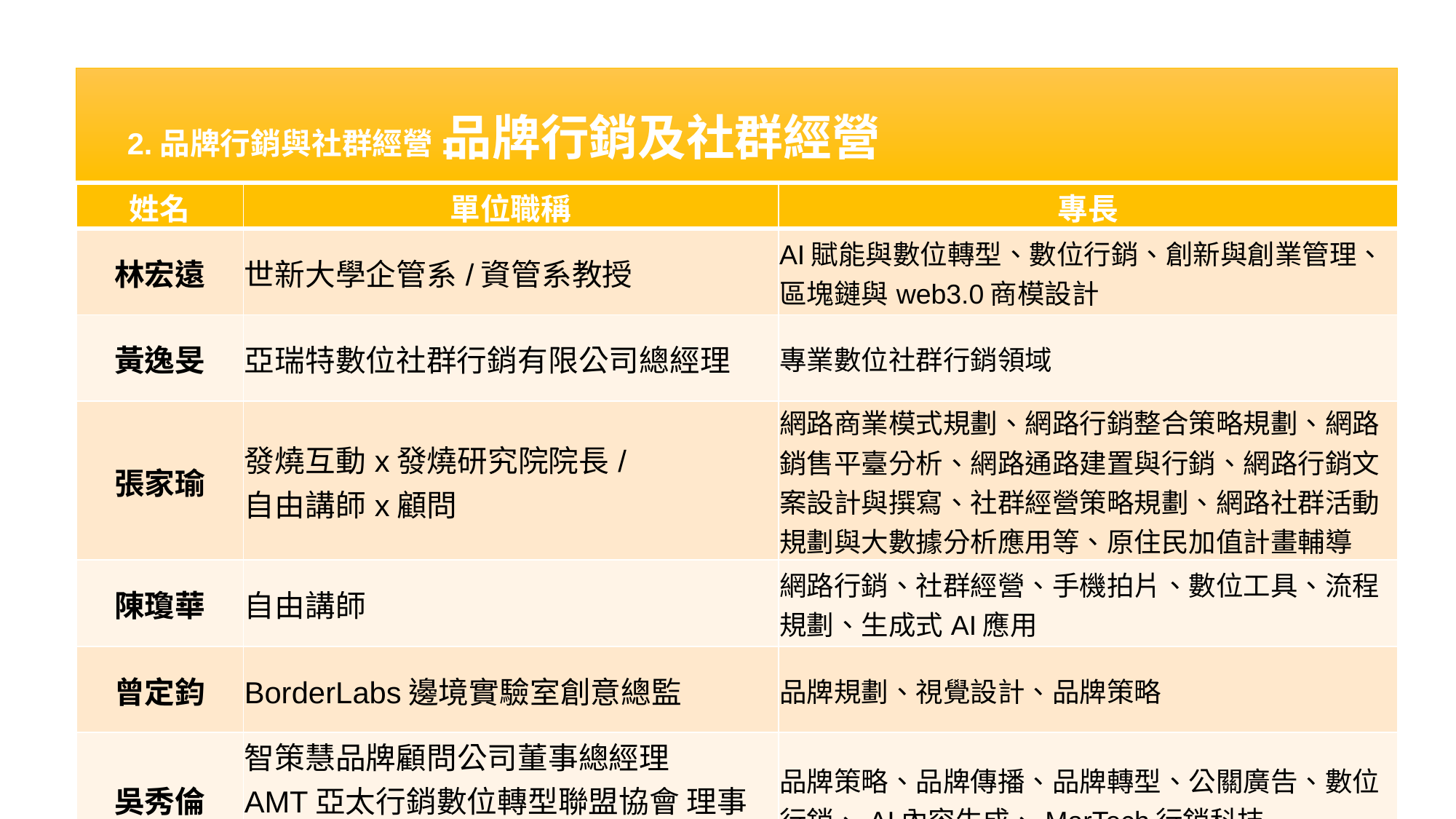

品牌行銷及社群經營
2.品牌行銷與社群經營:
| 姓名 | 單位職稱 | 專長 |
| --- | --- | --- |
| 林宏遠 | 世新大學企管系/資管系教授 | AI賦能與數位轉型、數位行銷、創新與創業管理、區塊鏈與web3.0商模設計 |
| 黃逸旻 | 亞瑞特數位社群行銷有限公司總經理 | 專業數位社群行銷領域 |
| 張家瑜 | 發燒互動x發燒研究院院長/ 自由講師x顧問 | 網路商業模式規劃、網路行銷整合策略規劃、網路銷售平臺分析、網路通路建置與行銷、網路行銷文案設計與撰寫、社群經營策略規劃、網路社群活動規劃與大數據分析應用等、原住民加值計畫輔導 |
| 陳瓊華 | 自由講師 | 網路行銷、社群經營、手機拍片、數位工具、流程規劃、生成式AI應用 |
| 曾定鈞 | BorderLabs邊境實驗室創意總監 | 品牌規劃、視覺設計、品牌策略 |
| 吳秀倫 | 智策慧品牌顧問公司董事總經理 AMT亞太行銷數位轉型聯盟協會 理事長 | 品牌策略、品牌傳播、品牌轉型、公關廣告、數位行銷、AI內容生成、MarTech行銷科技 |